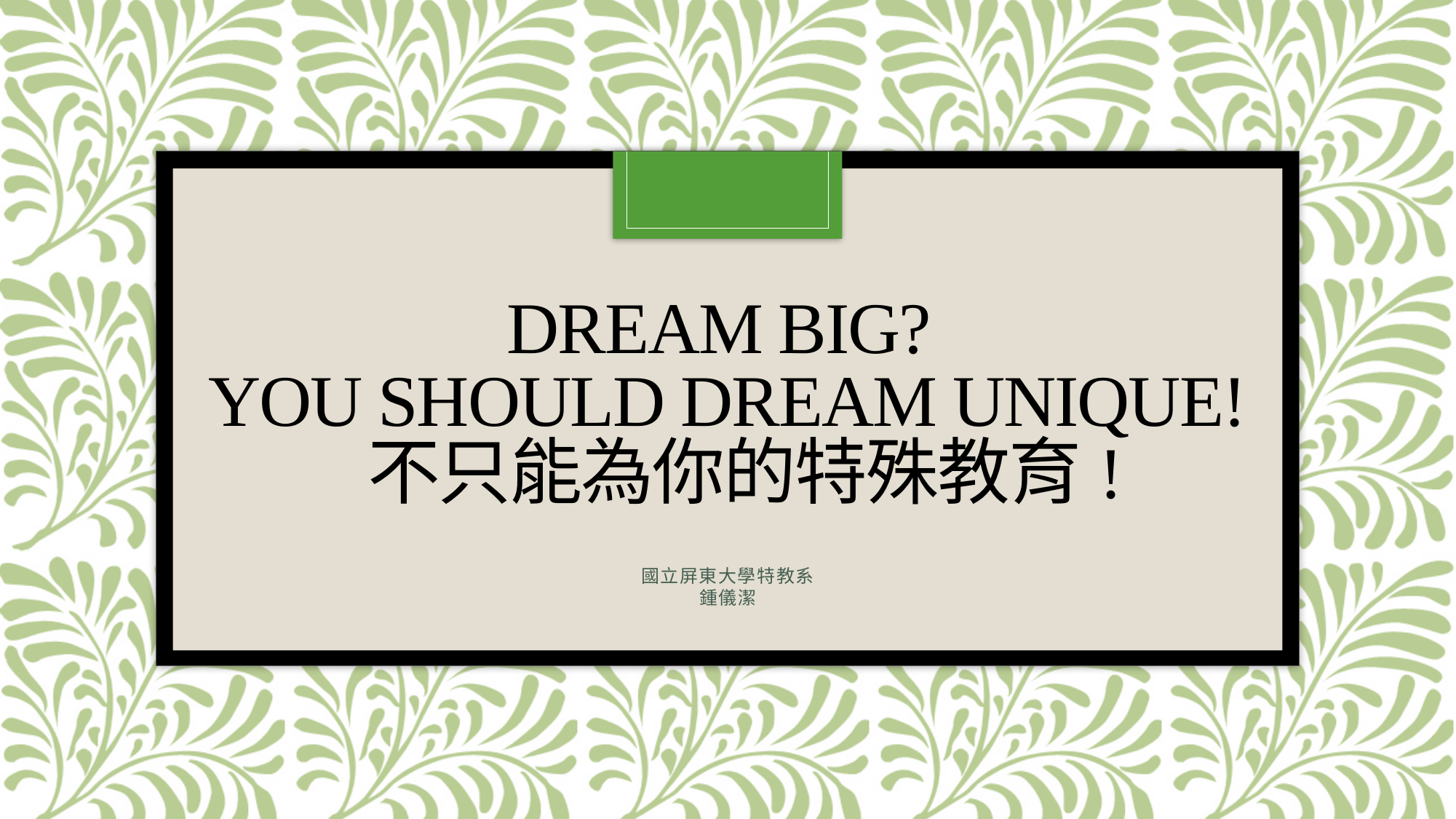

# Dream big? You should dream UNIQUE! 不只能為你的特殊教育!
國立屏東大學特教系
鍾儀潔